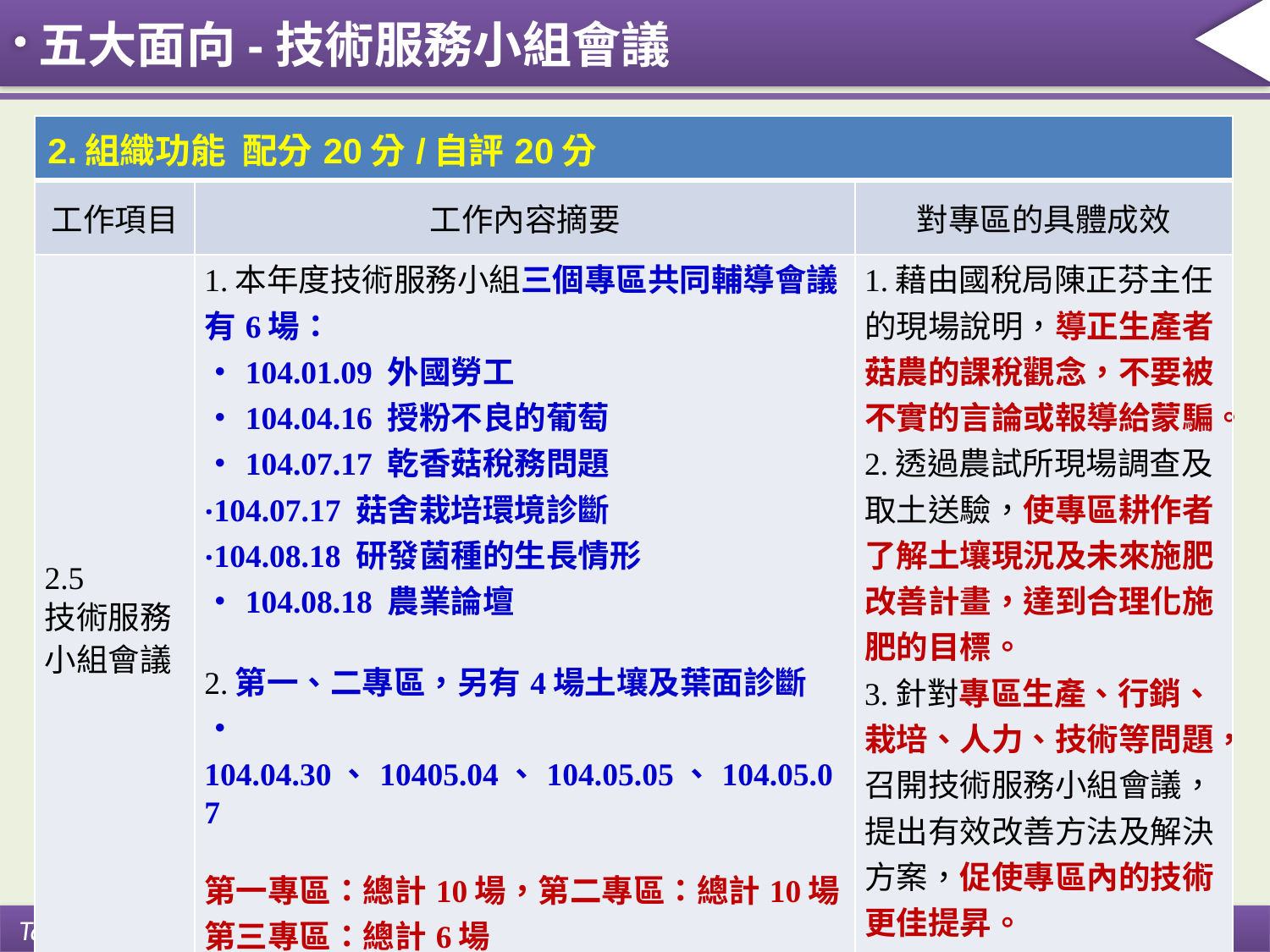

五大面向-技術服務小組會議

| 2.組織功能 配分20分/自評20分 |  |  |
| --- | --- | --- |
| 工作項目 | 工作內容摘要 | 對專區的具體成效 |
| 2.5 技術服務小組會議 | 1.本年度技術服務小組三個專區共同輔導會議有6場： ・104.01.09 外國勞工 ・104.04.16 授粉不良的葡萄 ・104.07.17 乾香菇稅務問題 ‧104.07.17 菇舍栽培環境診斷 ‧104.08.18 研發菌種的生長情形 ・104.08.18 農業論壇 2.第一、二專區，另有4場土壤及葉面診斷 ・104.04.30、10405.04、104.05.05、104.05.07 第一專區：總計10場，第二專區：總計10場 第三專區：總計6場 | 1.藉由國稅局陳正芬主任的現場說明，導正生產者菇農的課稅觀念，不要被不實的言論或報導給蒙騙。 2.透過農試所現場調查及取土送驗，使專區耕作者了解土壤現況及未來施肥改善計畫，達到合理化施肥的目標。 3.針對專區生產、行銷、栽培、人力、技術等問題，召開技術服務小組會議，提出有效改善方法及解決方案，促使專區內的技術更佳提昇。 |